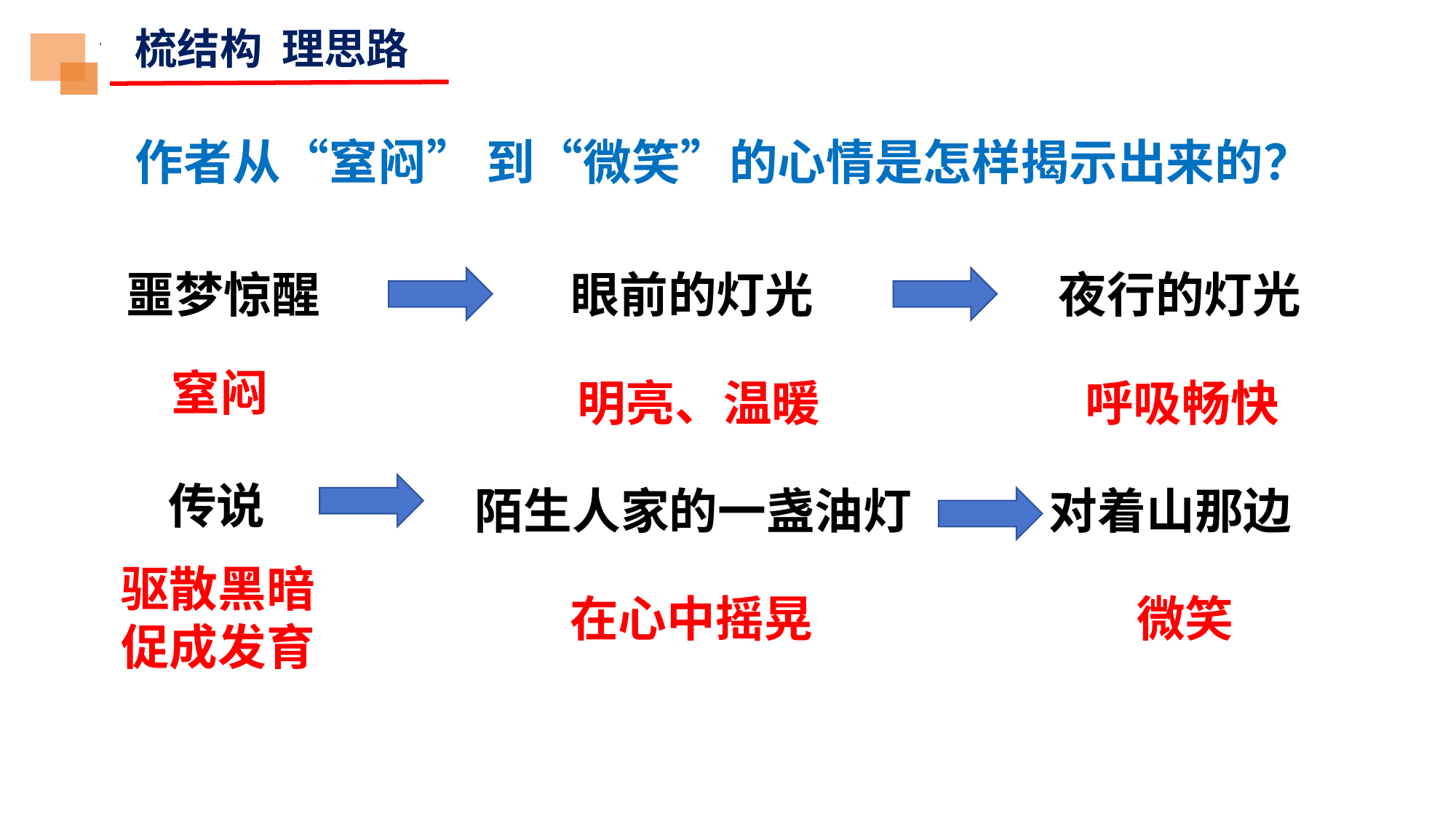

梳结构  理思路

作者从“窒闷” 到“微笑”的心情是怎样揭示出来的？
噩梦惊醒
眼前的灯光
夜行的灯光

窒闷
明亮、温暖
呼吸畅快
传说

陌生人家的一盏油灯
对着山那边

驱散黑暗促成发育
在心中摇晃
微笑